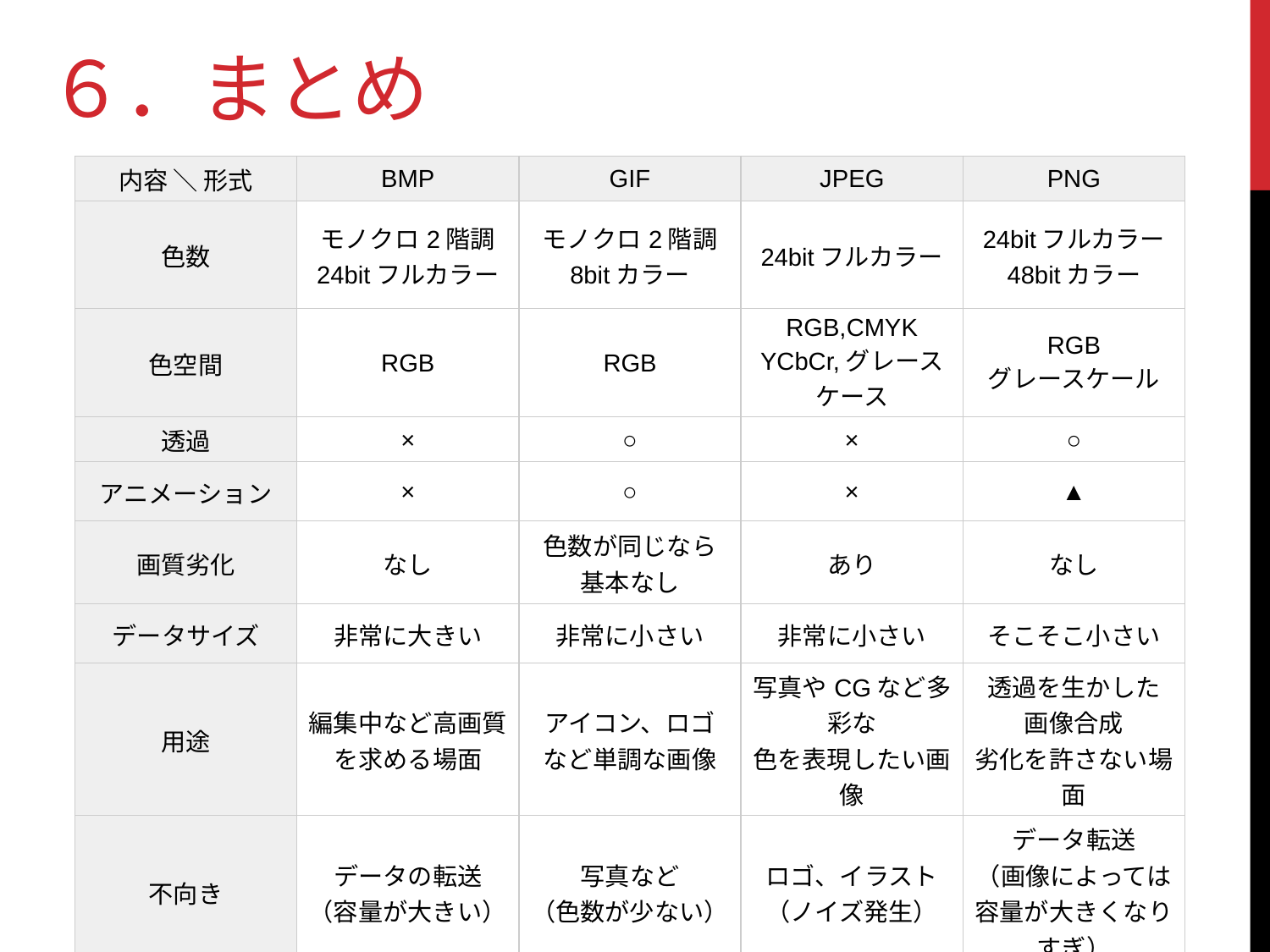

# ６．まとめ
| 内容 ＼ 形式 | BMP | GIF | JPEG | PNG |
| --- | --- | --- | --- | --- |
| 色数 | モノクロ2階調 24bitフルカラー | モノクロ2階調 8bitカラー | 24bitフルカラー | 24bitフルカラー 48bitカラー |
| 色空間 | RGB | RGB | RGB,CMYK YCbCr,グレースケース | RGB グレースケール |
| 透過 | × | ○ | × | ○ |
| アニメーション | × | ○ | × | ▲ |
| 画質劣化 | なし | 色数が同じなら 基本なし | あり | なし |
| データサイズ | 非常に大きい | 非常に小さい | 非常に小さい | そこそこ小さい |
| 用途 | 編集中など高画質 を求める場面 | アイコン、ロゴ など単調な画像 | 写真やCGなど多彩な 色を表現したい画像 | 透過を生かした 画像合成 劣化を許さない場面 |
| 不向き | データの転送 （容量が大きい） | 写真など （色数が少ない） | ロゴ、イラスト （ノイズ発生） | データ転送 （画像によっては 容量が大きくなりすぎ） |